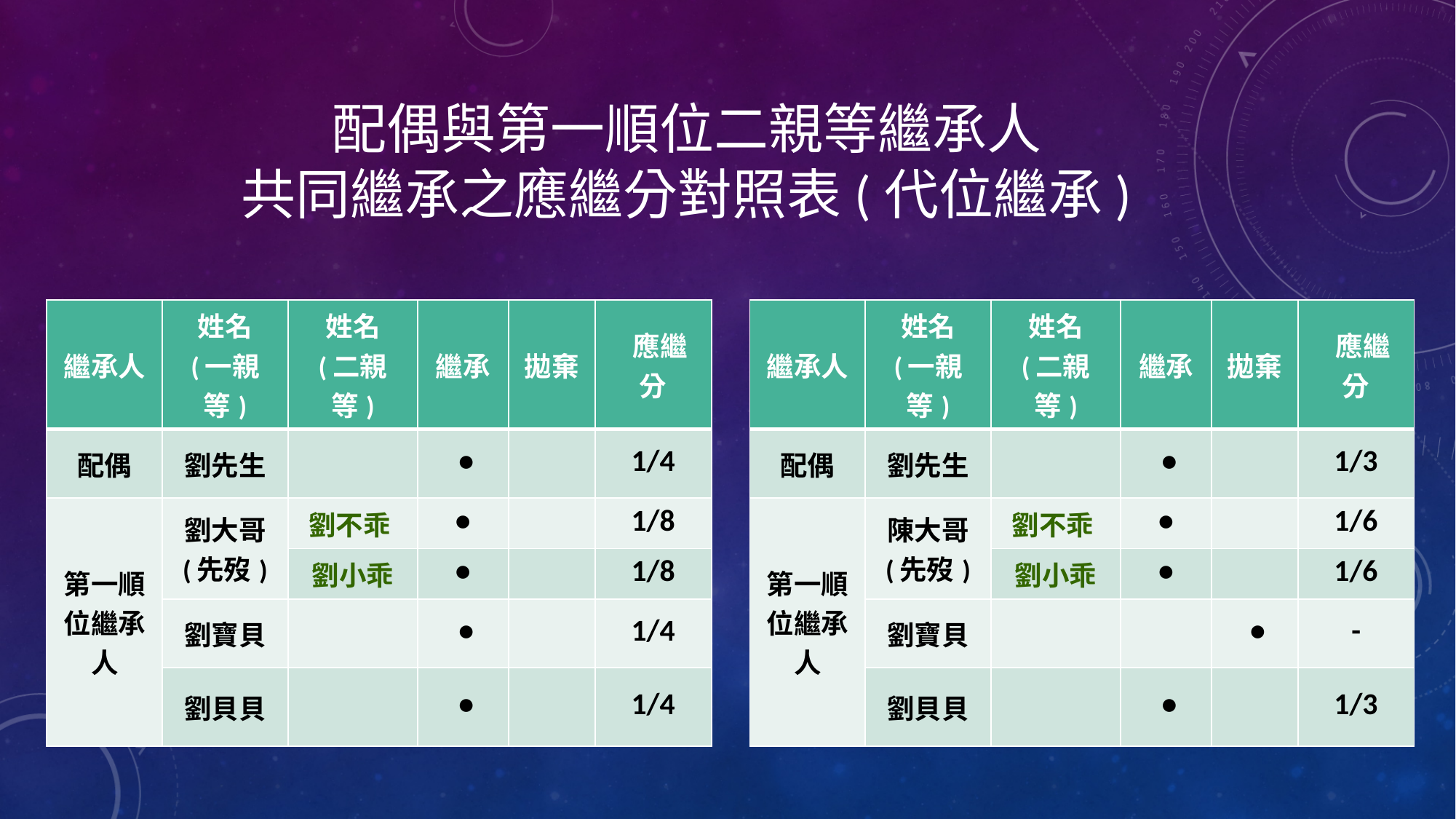

# 配偶與第一順位二親等繼承人 共同繼承之應繼分對照表(代位繼承)
| 繼承人 | 姓名 (一親等) | 姓名 (二親等) | 繼承 | 拋棄 | 應繼分 |
| --- | --- | --- | --- | --- | --- |
| 配偶 | 劉先生 |  | ● |  | 1/4 |
| 第一順位繼承人 | 劉大哥 (先歿) | 劉不乖 | ● |  | 1/8 |
|  |  | 劉小乖 | ● |  | 1/8 |
|  | 劉寶貝 |  | ● |  | 1/4 |
|  | 劉貝貝 |  | ● |  | 1/4 |
| 繼承人 | 姓名 (一親等) | 姓名 (二親等) | 繼承 | 拋棄 | 應繼分 |
| --- | --- | --- | --- | --- | --- |
| 配偶 | 劉先生 |  | ● |  | 1/3 |
| 第一順位繼承人 | 陳大哥 (先歿) | 劉不乖 | ● |  | 1/6 |
|  |  | 劉小乖 | ● |  | 1/6 |
|  | 劉寶貝 |  |  | ● | - |
|  | 劉貝貝 |  | ● |  | 1/3 |